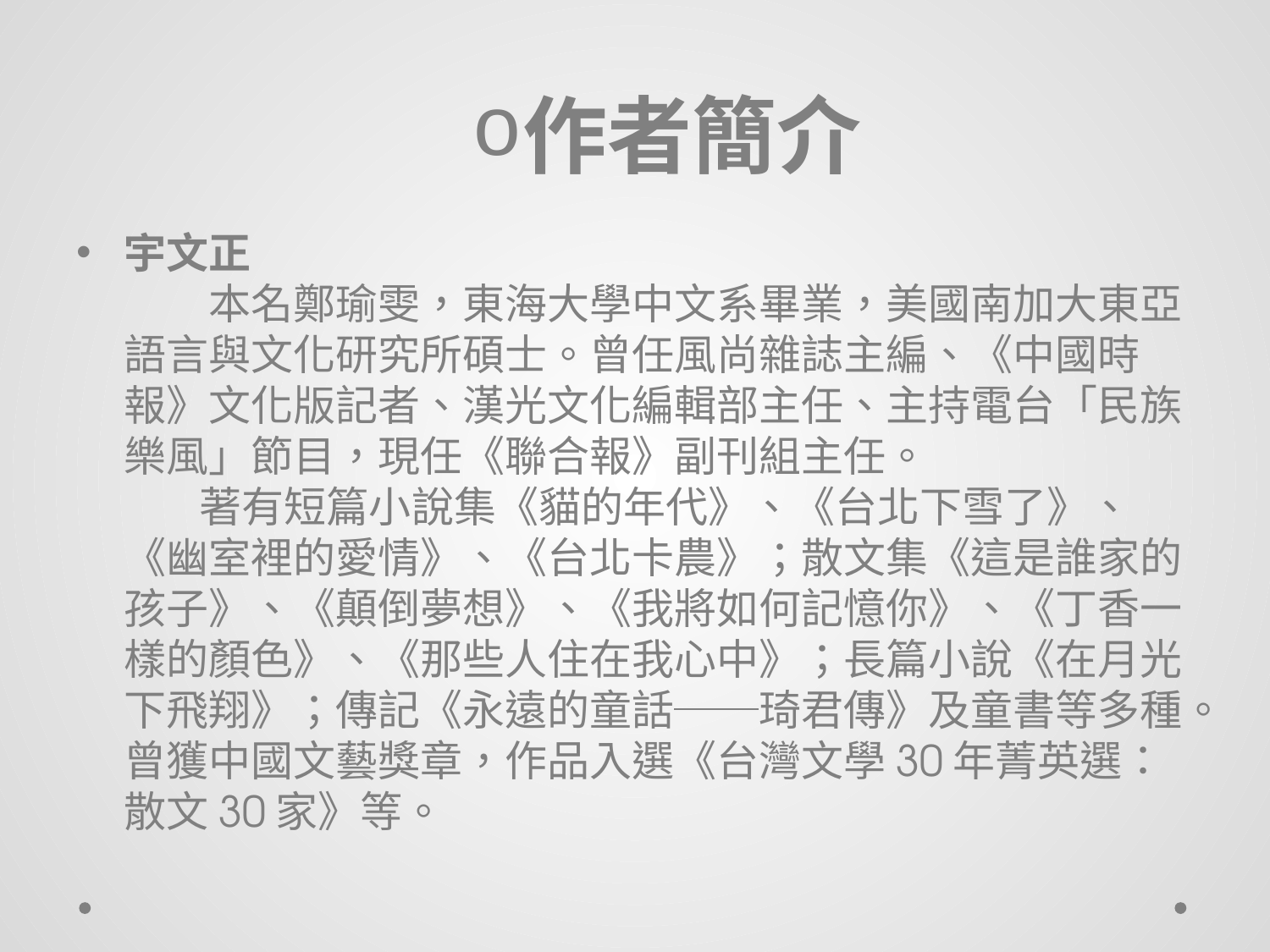

#
作者簡介
宇文正
　　本名鄭瑜雯，東海大學中文系畢業，美國南加大東亞語言與文化研究所碩士。曾任風尚雜誌主編、《中國時報》文化版記者、漢光文化編輯部主任、主持電台「民族樂風」節目，現任《聯合報》副刊組主任。
        著有短篇小說集《貓的年代》、《台北下雪了》、《幽室裡的愛情》、《台北卡農》；散文集《這是誰家的孩子》、《顛倒夢想》、《我將如何記憶你》、《丁香一樣的顏色》、《那些人住在我心中》；長篇小說《在月光下飛翔》；傳記《永遠的童話──琦君傳》及童書等多種。曾獲中國文藝獎章，作品入選《台灣文學30年菁英選：散文30家》等。